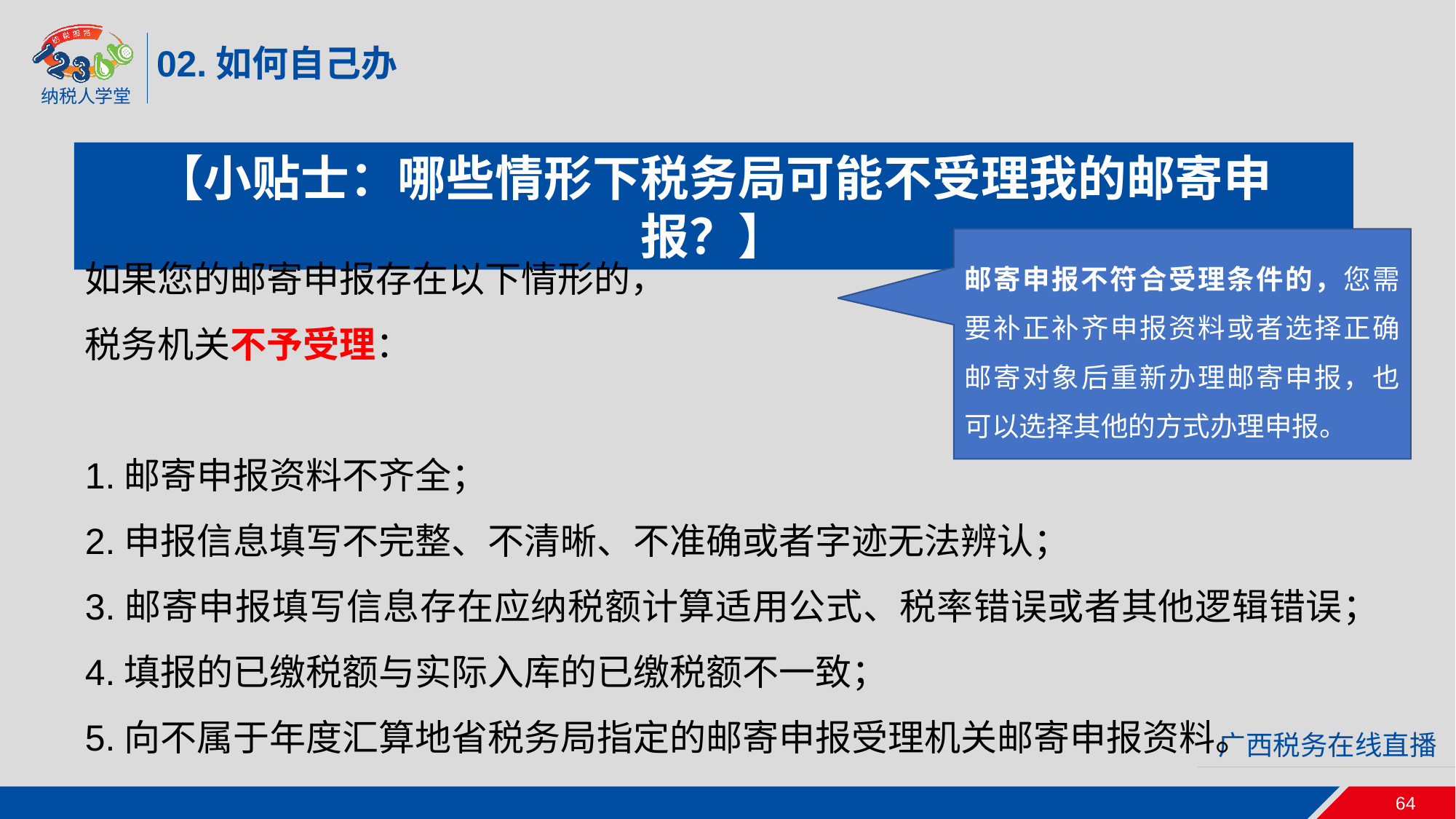

02.如何自己办
【小贴士：哪些情形下税务局可能不受理我的邮寄申报？】
如果您的邮寄申报存在以下情形的，
税务机关不予受理：

1.邮寄申报资料不齐全；
2.申报信息填写不完整、不清晰、不准确或者字迹无法辨认；
3.邮寄申报填写信息存在应纳税额计算适用公式、税率错误或者其他逻辑错误；
4.填报的已缴税额与实际入库的已缴税额不一致；
5.向不属于年度汇算地省税务局指定的邮寄申报受理机关邮寄申报资料。
邮寄申报不符合受理条件的，您需要补正补齐申报资料或者选择正确邮寄对象后重新办理邮寄申报，也可以选择其他的方式办理申报。